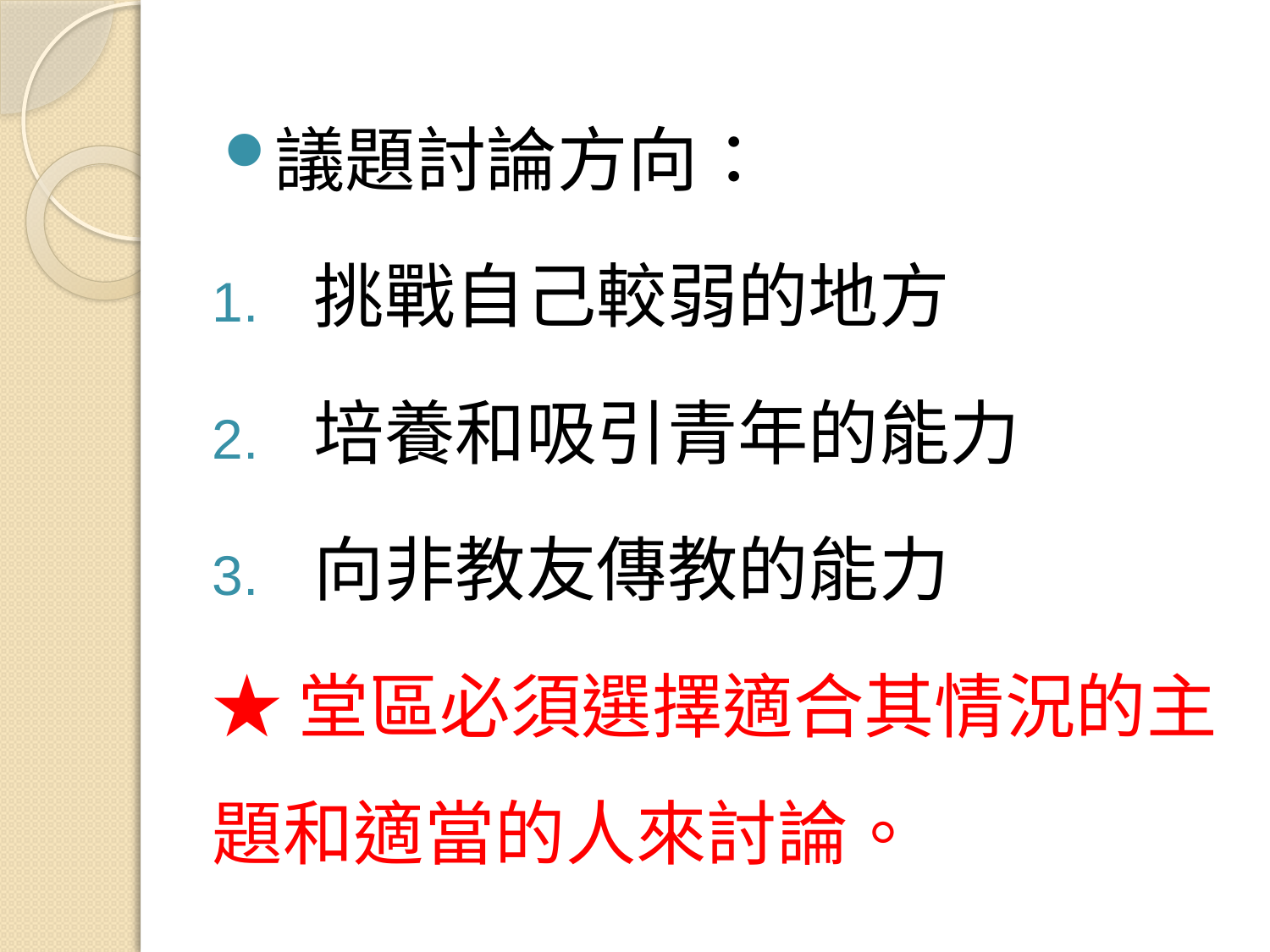

議題討論方向：
挑戰自己較弱的地方
培養和吸引青年的能力
向非教友傳教的能力
★堂區必須選擇適合其情況的主題和適當的人來討論。